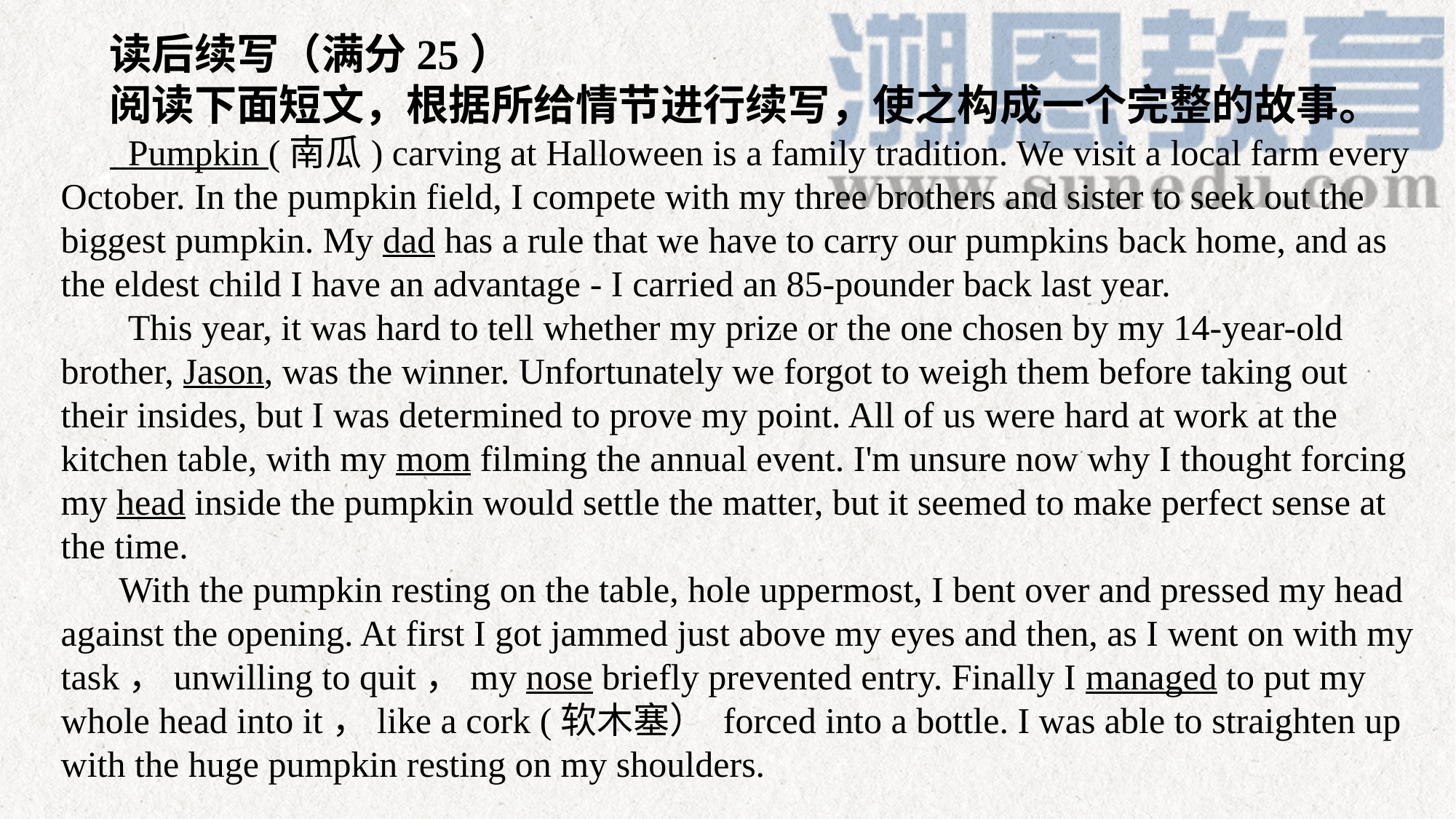

读后续写（满分25）
阅读下面短文，根据所给情节进行续写，使之构成一个完整的故事。
  Pumpkin (南瓜) carving at Halloween is a family tradition. We visit a local farm every October. In the pumpkin field, I compete with my three brothers and sister to seek out the biggest pumpkin. My dad has a rule that we have to carry our pumpkins back home, and as the eldest child I have an advantage - I carried an 85-pounder back last year.
  This year, it was hard to tell whether my prize or the one chosen by my 14-year-old brother, Jason, was the winner. Unfortunately we forgot to weigh them before taking out their insides, but I was determined to prove my point. All of us were hard at work at the kitchen table, with my mom filming the annual event. I'm unsure now why I thought forcing my head inside the pumpkin would settle the matter, but it seemed to make perfect sense at the time.
 With the pumpkin resting on the table, hole uppermost, I bent over and pressed my head against the opening. At first I got jammed just above my eyes and then, as I went on with my task，unwilling to quit，my nose briefly prevented entry. Finally I managed to put my whole head into it，like a cork (软木塞） forced into a bottle. I was able to straighten up with the huge pumpkin resting on my shoulders.